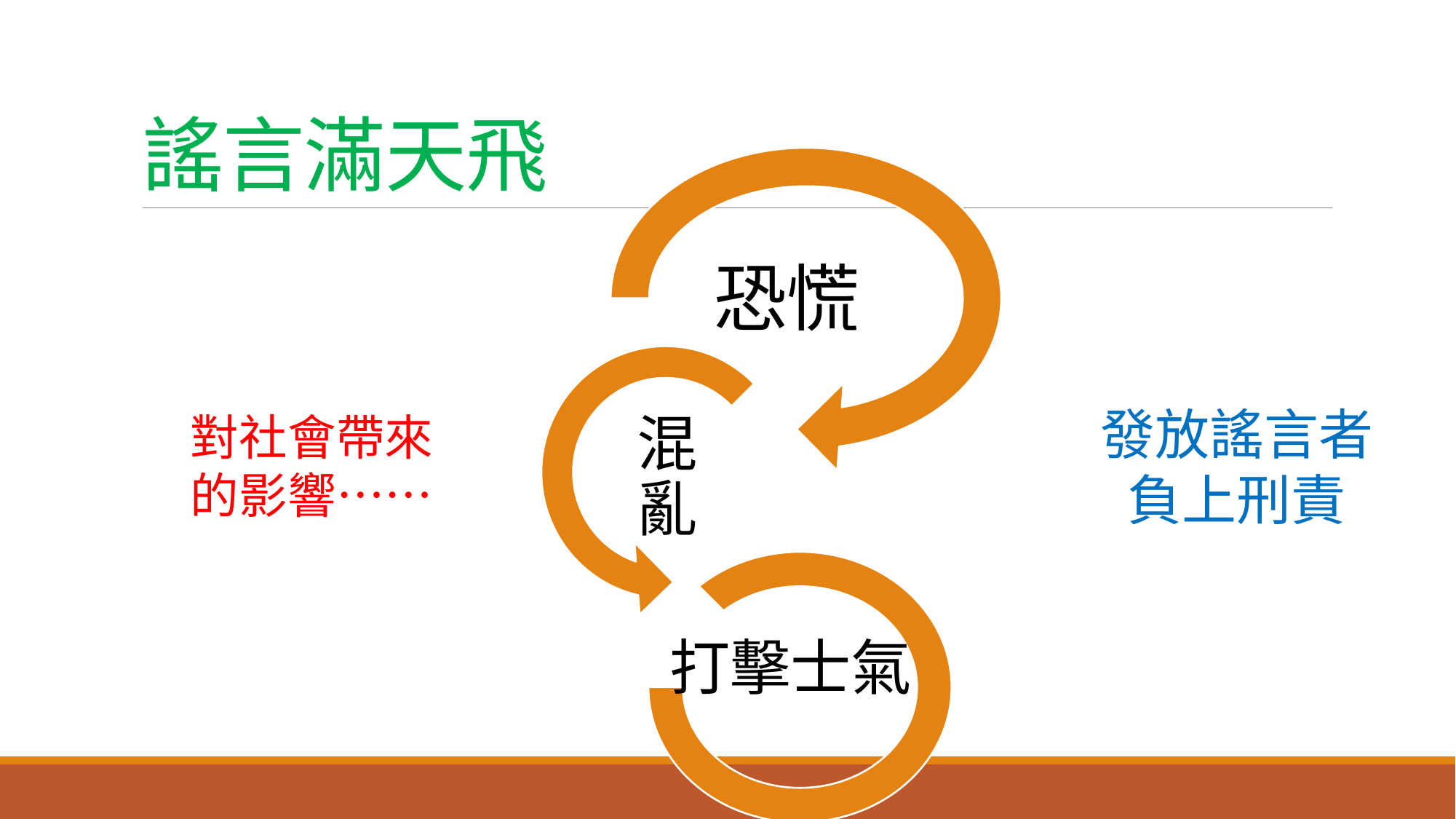

# 謠言滿天飛
恐慌
混亂
打擊士氣
對社會帶來的影響……
發放謠言者
負上刑責